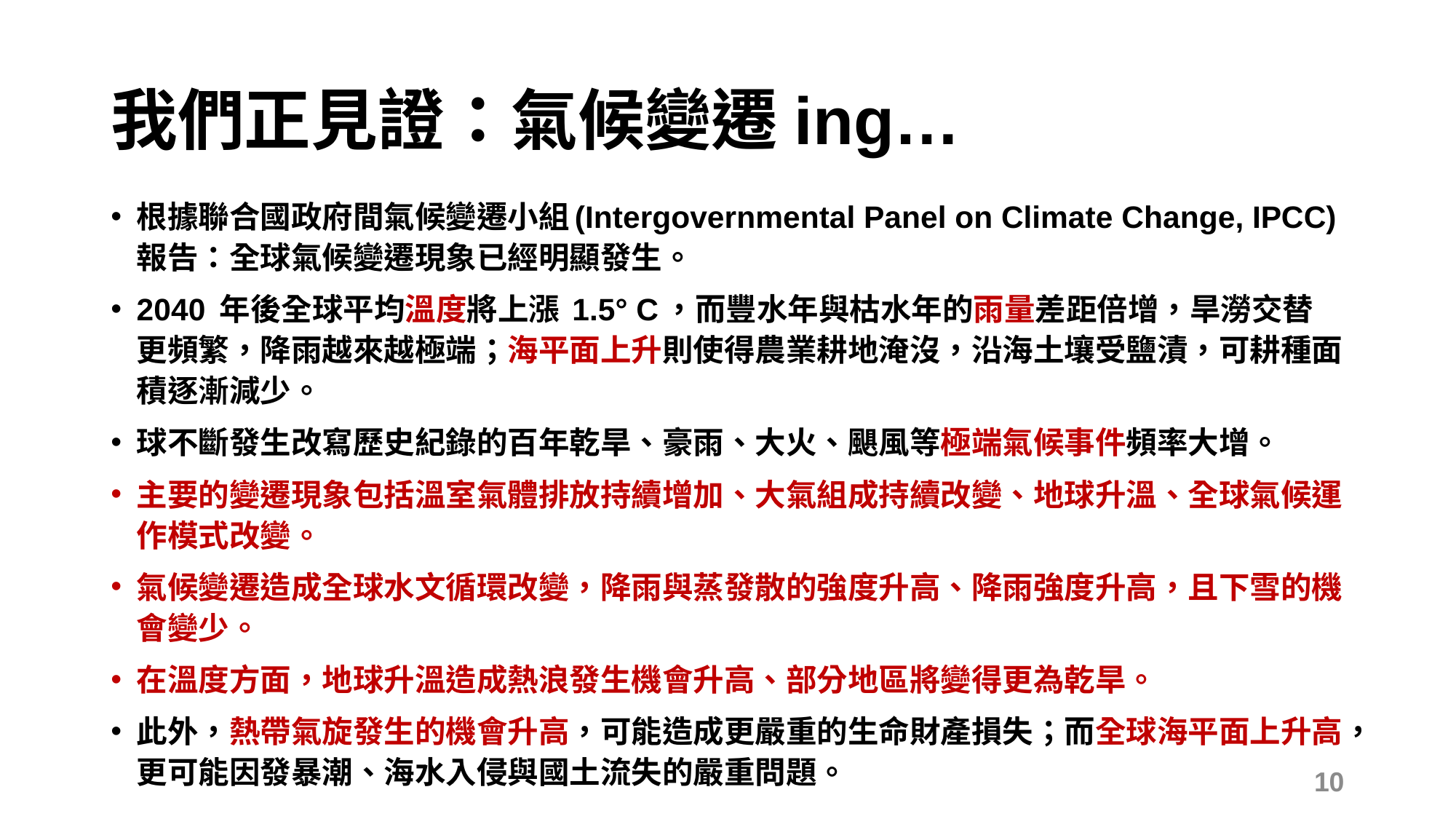

# 我們正見證：氣候變遷ing…
根據聯合國政府間氣候變遷小組(Intergovernmental Panel on Climate Change, IPCC)報告：全球氣候變遷現象已經明顯發生。
2040 年後全球平均溫度將上漲 1.5° C，而豐水年與枯水年的雨量差距倍增，旱澇交替更頻繁，降雨越來越極端；海平面上升則使得農業耕地淹沒，沿海土壤受鹽漬，可耕種面積逐漸減少。
球不斷發生改寫歷史紀錄的百年乾旱、豪雨、大火、颶風等極端氣候事件頻率大增。
主要的變遷現象包括溫室氣體排放持續增加、大氣組成持續改變、地球升溫、全球氣候運作模式改變。
氣候變遷造成全球水文循環改變，降雨與蒸發散的強度升高、降雨強度升高，且下雪的機會變少。
在溫度方面，地球升溫造成熱浪發生機會升高、部分地區將變得更為乾旱。
此外，熱帶氣旋發生的機會升高，可能造成更嚴重的生命財產損失；而全球海平面上升高，更可能因發暴潮、海水入侵與國土流失的嚴重問題。
10